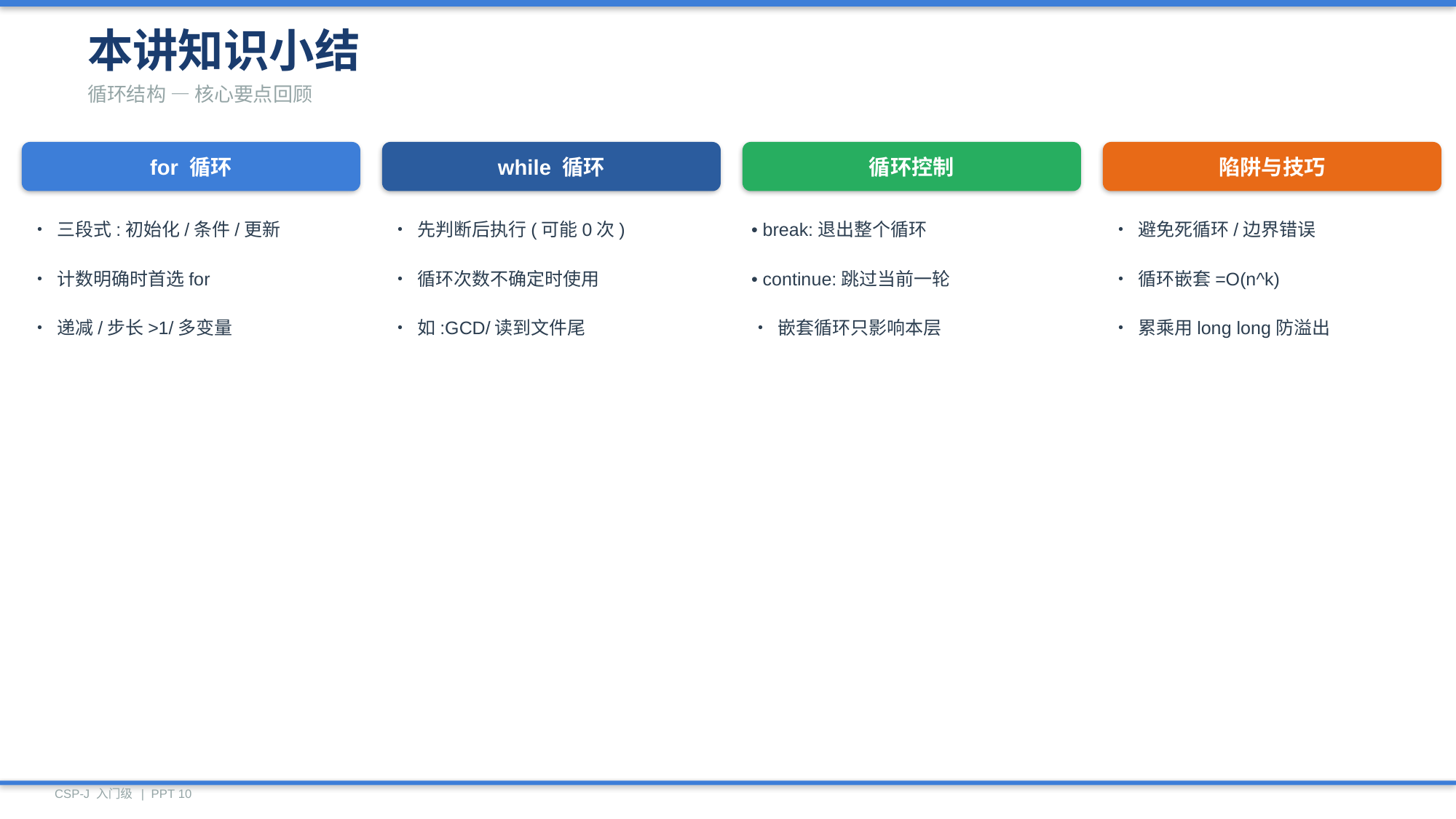

本讲知识小结
循环结构 — 核心要点回顾
for 循环
while 循环
循环控制
陷阱与技巧
• 三段式:初始化/条件/更新
• 先判断后执行(可能0次)
• break:退出整个循环
• 避免死循环/边界错误
• 计数明确时首选for
• 循环次数不确定时使用
• continue:跳过当前一轮
• 循环嵌套=O(n^k)
• 递减/步长>1/多变量
• 如:GCD/读到文件尾
• 嵌套循环只影响本层
• 累乘用long long防溢出

CSP-J 入门级  |  PPT 10